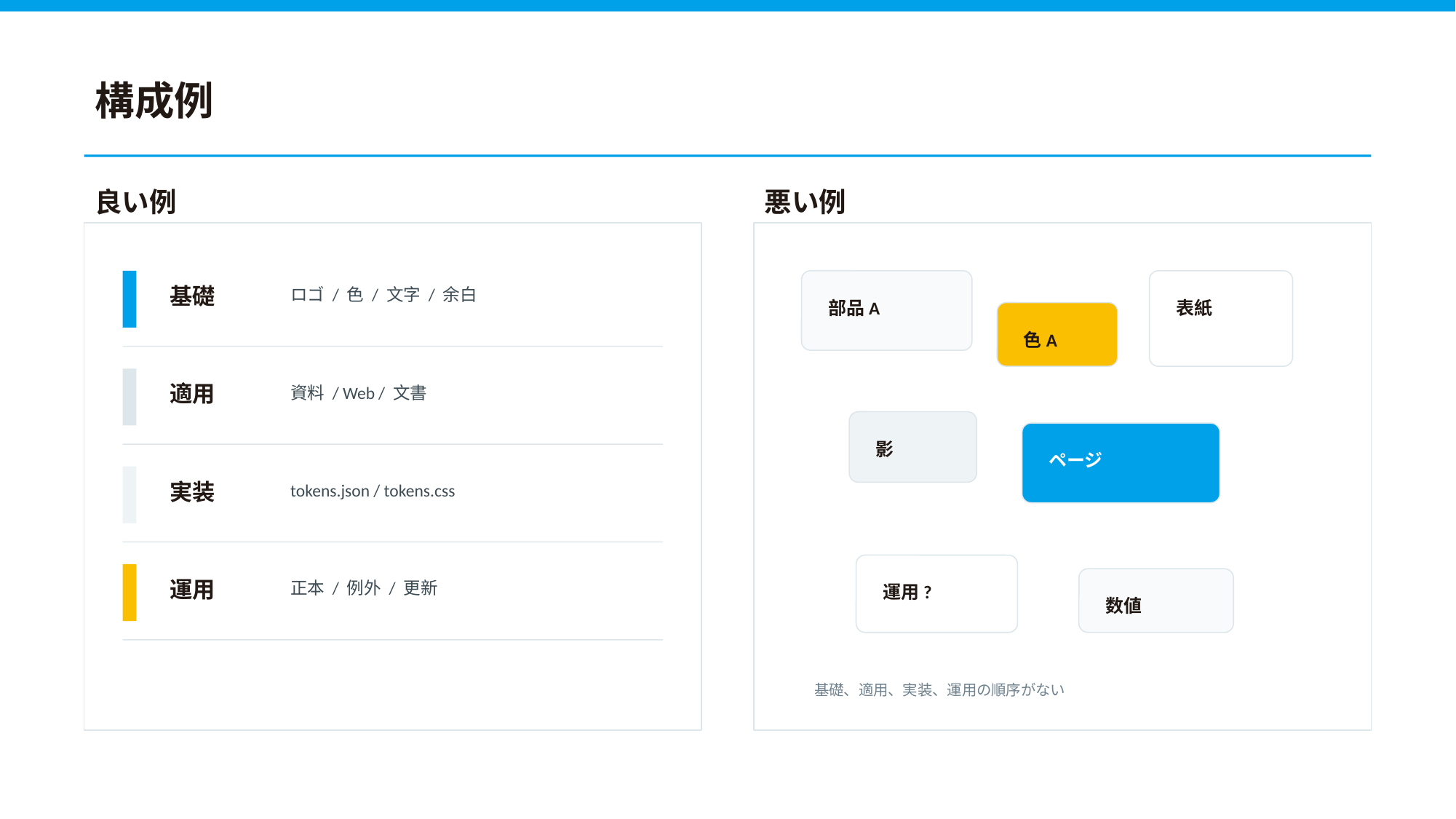

構成例

良い例
悪い例

基礎
ロゴ / 色 / 文字 / 余白
部品A
表紙

色A

適用
資料 / Web / 文書

影

ページ

実装
tokens.json / tokens.css

運用
正本 / 例外 / 更新
運用?
数値

基礎、適用、実装、運用の順序がない